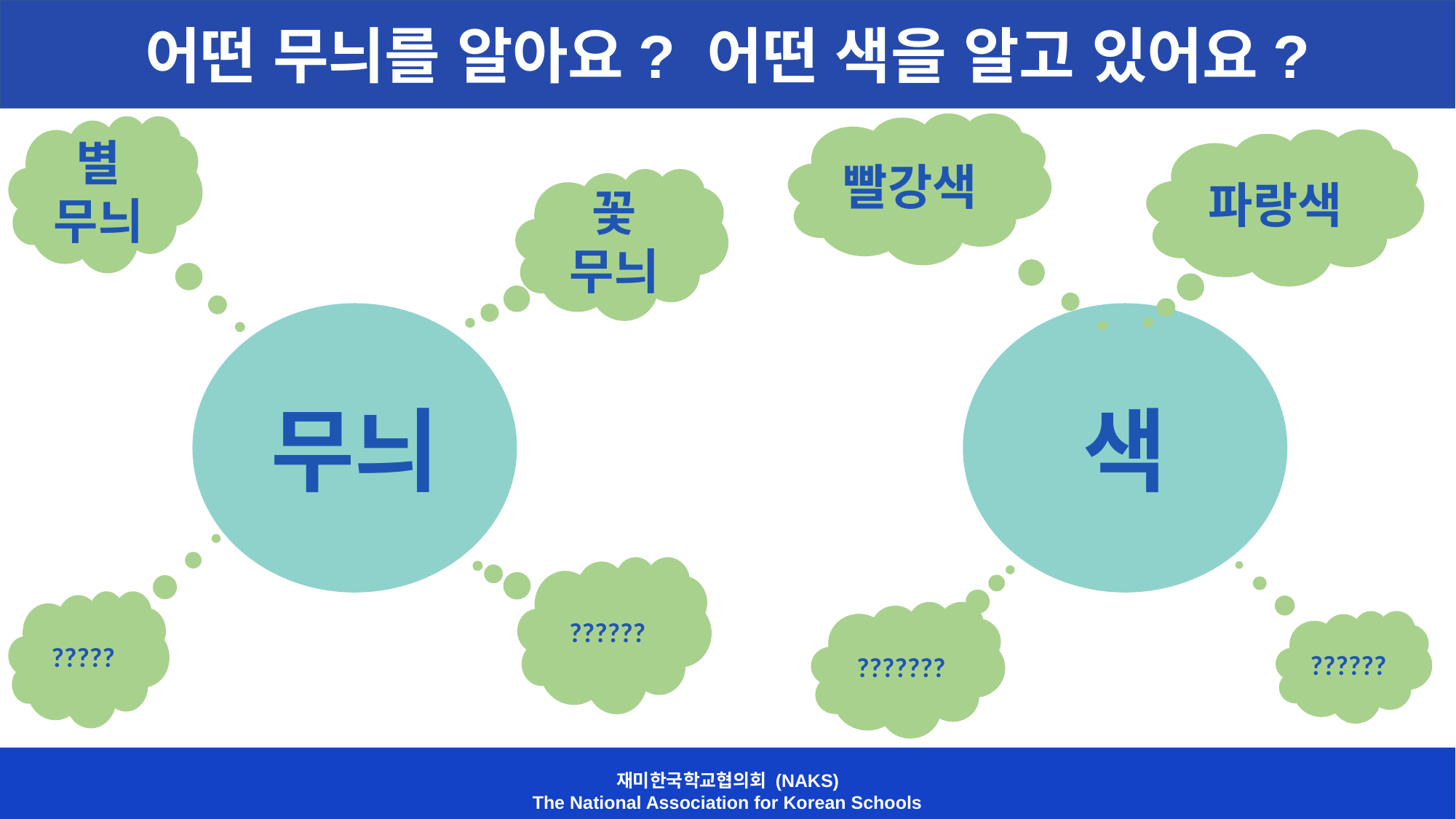

어떤 무늬를 알아요? 어떤 색을 알고 있어요?
빨강색
별 무늬
파랑색
꽃 무늬
색
무늬
??????
?????
???????
??????
재미한국학교협의회 (NAKS)
The National Association for Korean Schools